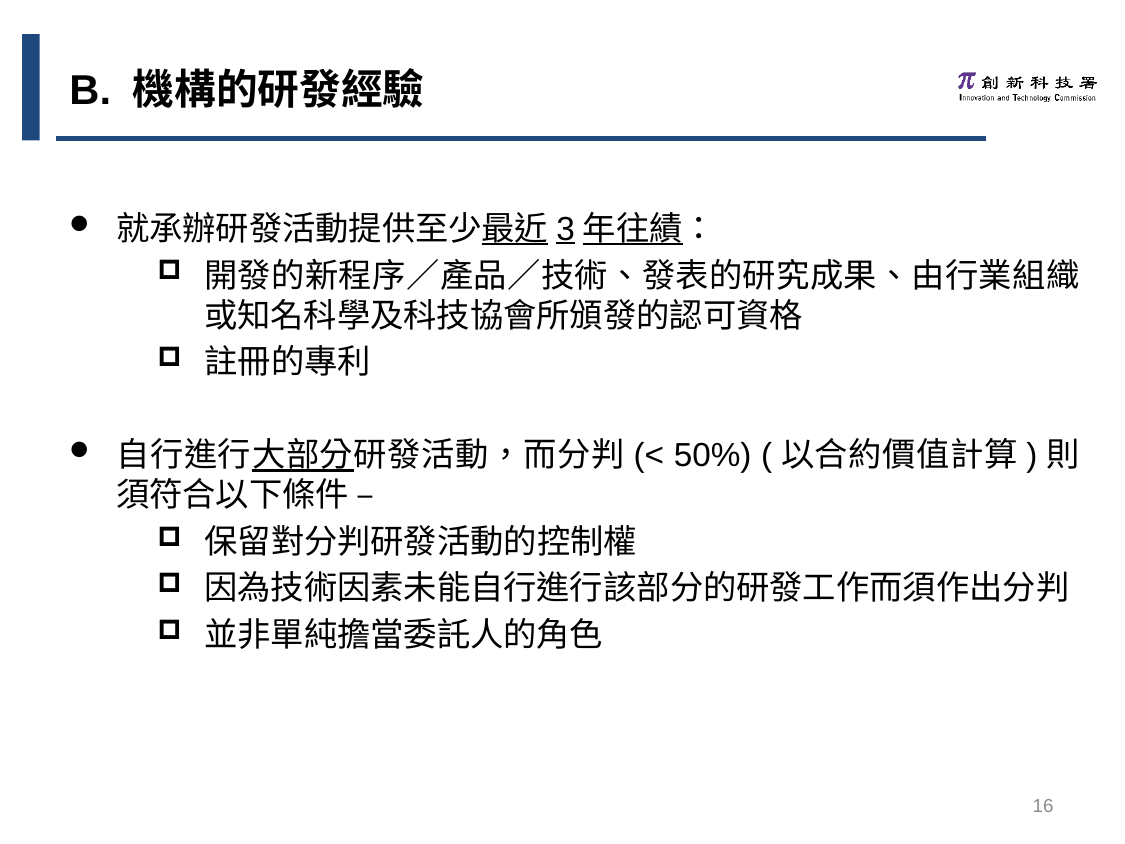

B. 機構的研發經驗

就承辦研發活動提供至少最近3年往績：
開發的新程序／產品／技術、發表的研究成果、由行業組織或知名科學及科技協會所頒發的認可資格
註冊的專利

自行進行大部分研發活動，而分判(< 50%) (以合約價值計算)則須符合以下條件 –
保留對分判研發活動的控制權
因為技術因素未能自行進行該部分的研發工作而須作出分判
並非單純擔當委託人的角色

16